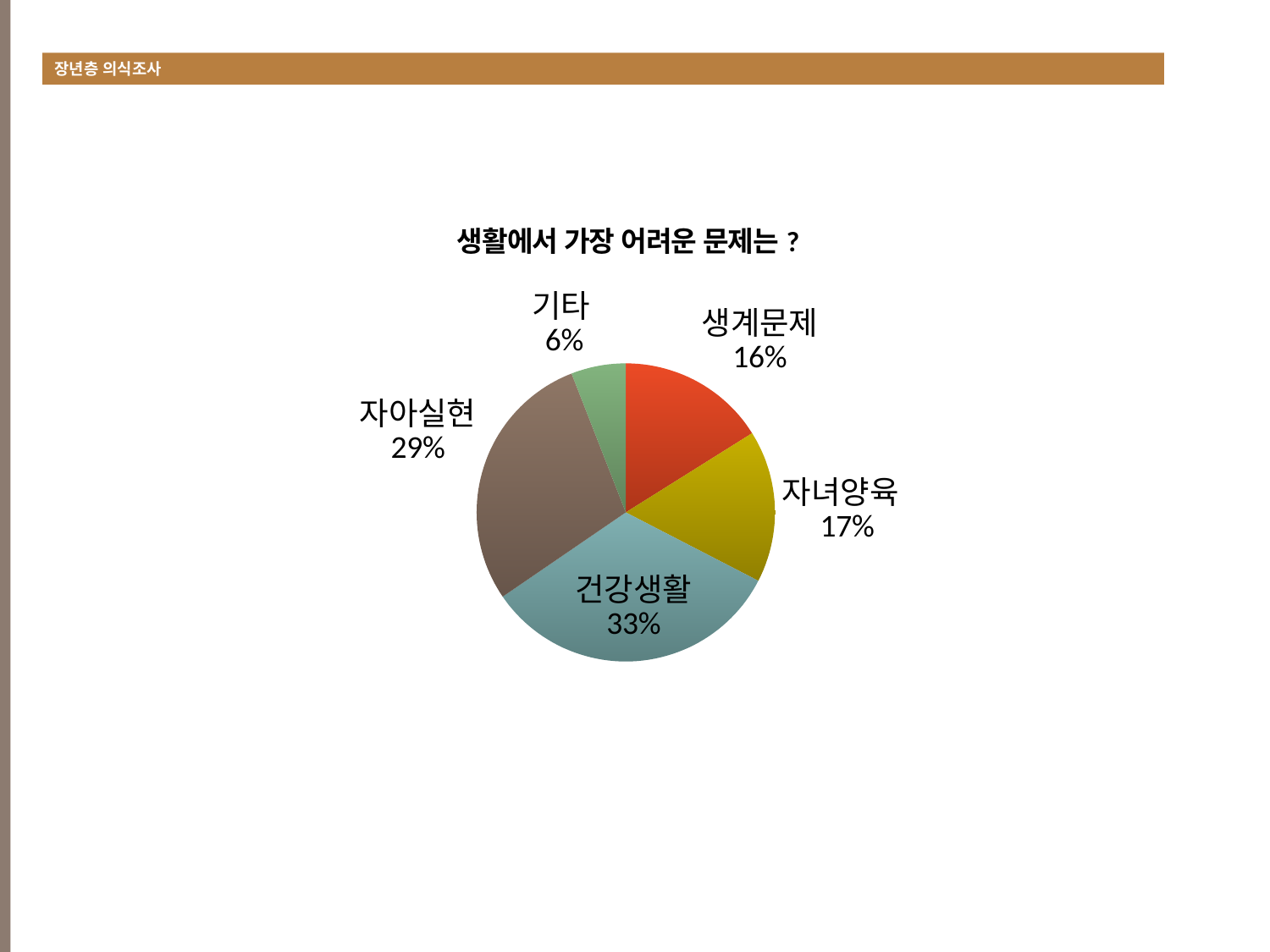

장년층 의식조사

#

### Chart:

| Category | 생활에서 가장 어려운 문제는?   |
|---|---|
| 생계문제 | 114.0 |
| 자녀양육   | 117.0 |
| 건강생활 | 233.0 |
| 자아실현 | 203.0 |
| 기타  | 42.0 |